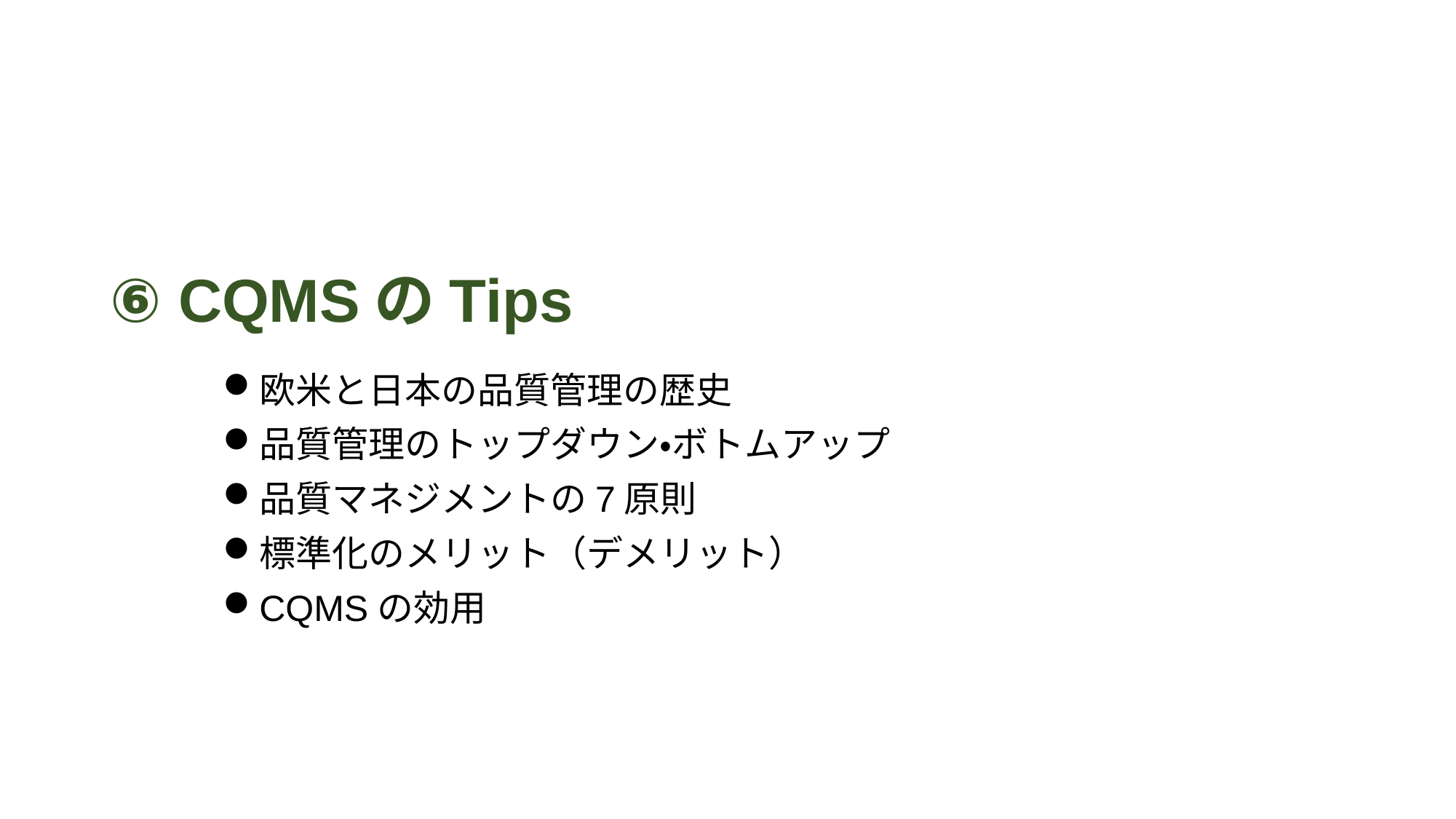

# ⑥ CQMSのTips
欧米と日本の品質管理の歴史
品質管理のトップダウン・ボトムアップ
品質マネジメントの7原則
標準化のメリット（デメリット）
CQMSの効用